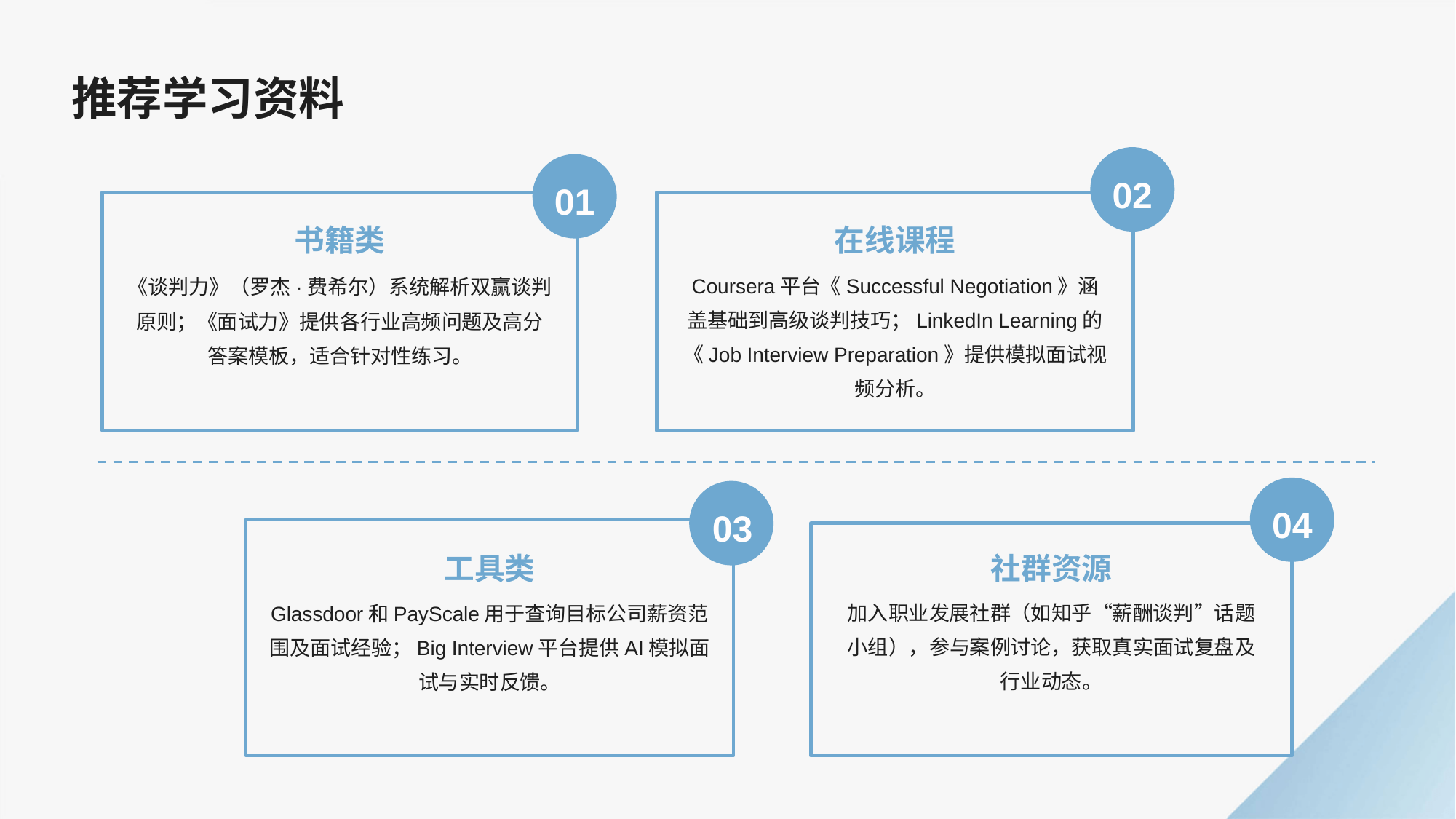

推荐学习资料
02

01

书籍类
在线课程
Coursera平台《Successful Negotiation》涵盖基础到高级谈判技巧；LinkedIn Learning的《Job Interview Preparation》提供模拟面试视频分析。
《谈判力》（罗杰·费希尔）系统解析双赢谈判原则；《面试力》提供各行业高频问题及高分答案模板，适合针对性练习。
04

03

工具类
社群资源
加入职业发展社群（如知乎“薪酬谈判”话题小组），参与案例讨论，获取真实面试复盘及行业动态。
Glassdoor和PayScale用于查询目标公司薪资范围及面试经验；Big Interview平台提供AI模拟面试与实时反馈。
2014